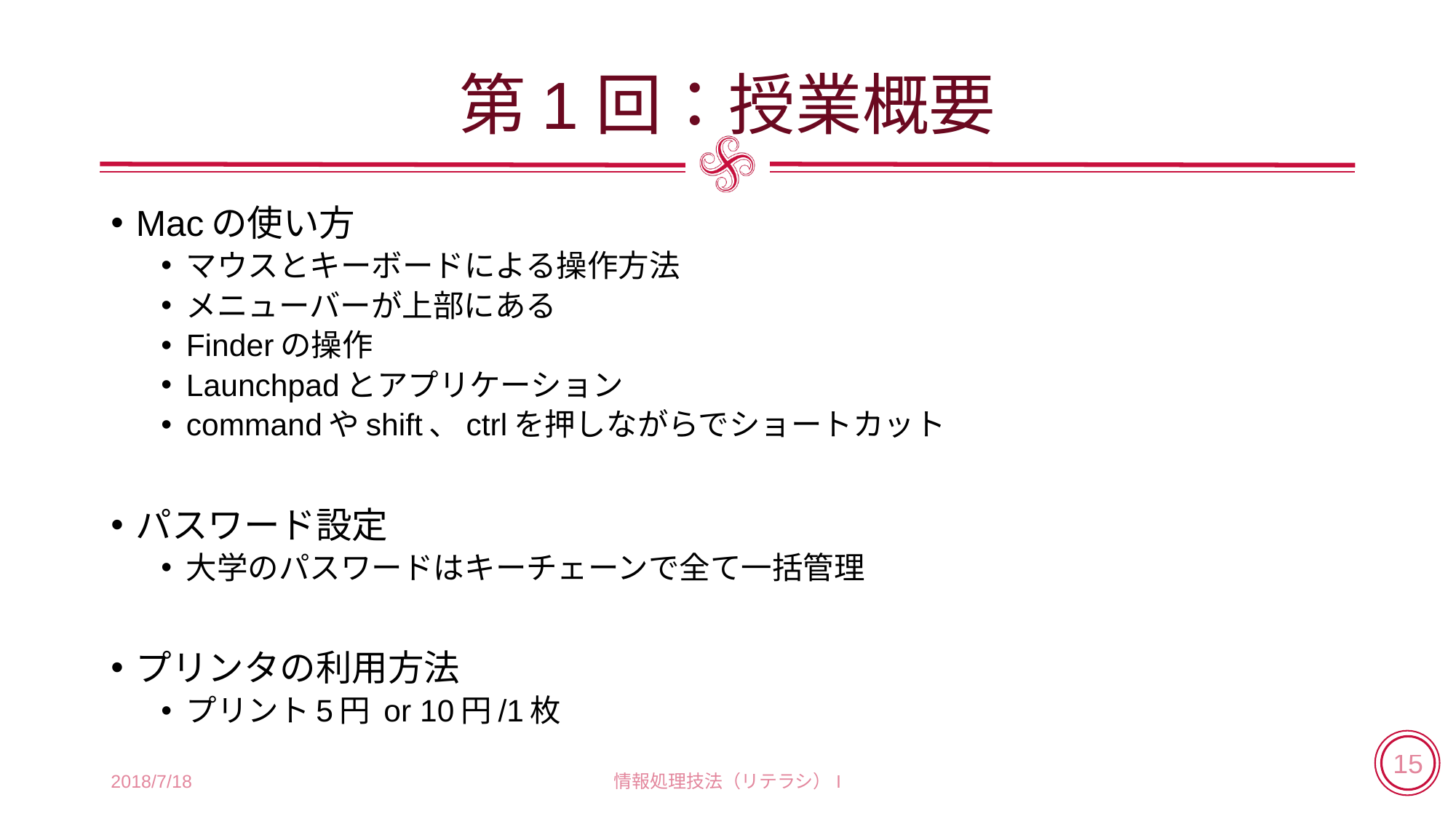

# 第1回：授業概要
Macの使い方
マウスとキーボードによる操作方法
メニューバーが上部にある
Finderの操作
Launchpadとアプリケーション
commandやshift、ctrlを押しながらでショートカット

パスワード設定
大学のパスワードはキーチェーンで全て一括管理

プリンタの利用方法
プリント5円 or 10円/1枚

2018/7/18
情報処理技法（リテラシ）I